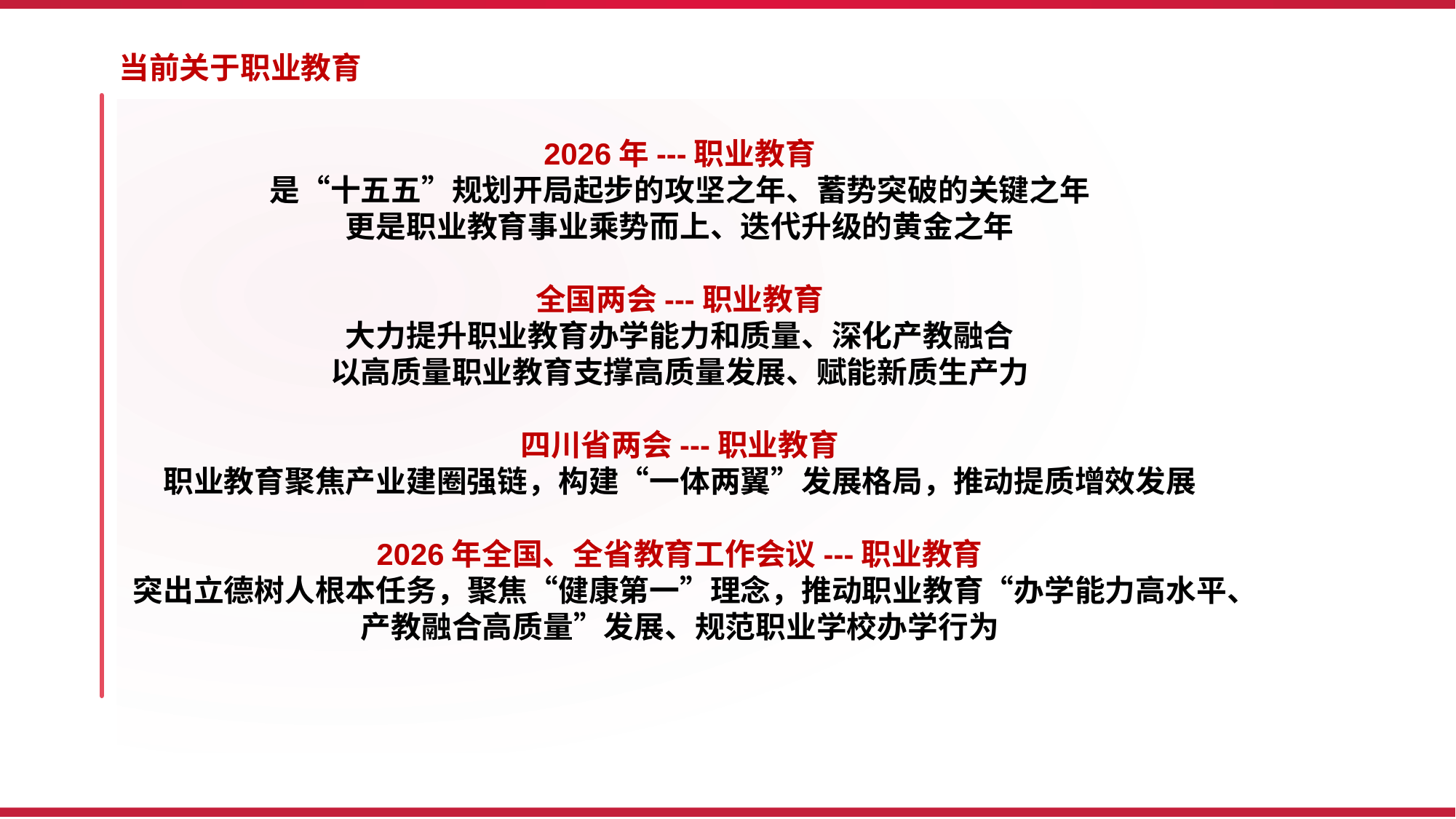

当前关于职业教育
2026年---职业教育
是“十五五”规划开局起步的攻坚之年、蓄势突破的关键之年
更是职业教育事业乘势而上、迭代升级的黄金之年

全国两会---职业教育
大力提升职业教育办学能力和质量、深化产教融合
以高质量职业教育支撑高质量发展、赋能新质生产力

四川省两会---职业教育
职业教育聚焦产业建圈强链，构建“一体两翼”发展格局，推动提质增效发展

2026年全国、全省教育工作会议---职业教育
突出立德树人根本任务，聚焦“健康第一”理念，推动职业教育“办学能力高水平、产教融合高质量”发展、规范职业学校办学行为